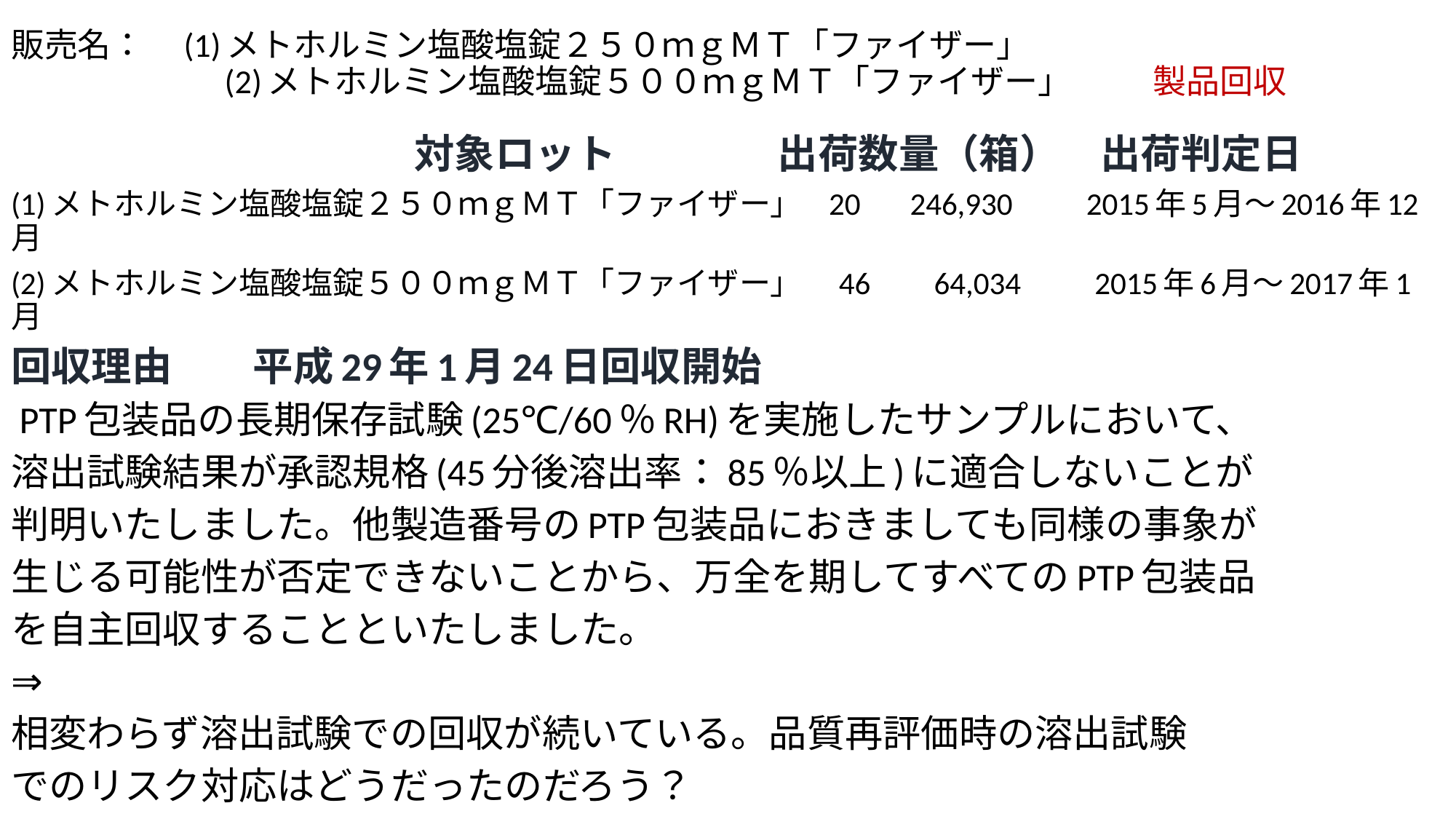

# 販売名：　(1)メトホルミン塩酸塩錠２５０ｍｇＭＴ「ファイザー」 　　　　　　 (2)メトホルミン塩酸塩錠５００ｍｇＭＴ「ファイザー」           製品回収
　　　　　　　　　　対象ロット　　　　出荷数量（箱）　出荷判定日
(1)メトホルミン塩酸塩錠２５０ｍｇＭＴ「ファイザー」   20　 246,930　　2015年5月～2016年12月
(2)メトホルミン塩酸塩錠５００ｍｇＭＴ「ファイザー」　46　   64,034　　2015年6月～2017年1月
回収理由　　平成29年1月24日回収開始
 PTP包装品の長期保存試験(25℃/60％RH)を実施したサンプルにおいて、
溶出試験結果が承認規格(45分後溶出率：85％以上)に適合しないことが
判明いたしました。他製造番号のPTP包装品におきましても同様の事象が
生じる可能性が否定できないことから、万全を期してすべてのPTP包装品
を自主回収することといたしました。
⇒
相変わらず溶出試験での回収が続いている。品質再評価時の溶出試験
でのリスク対応はどうだったのだろう？